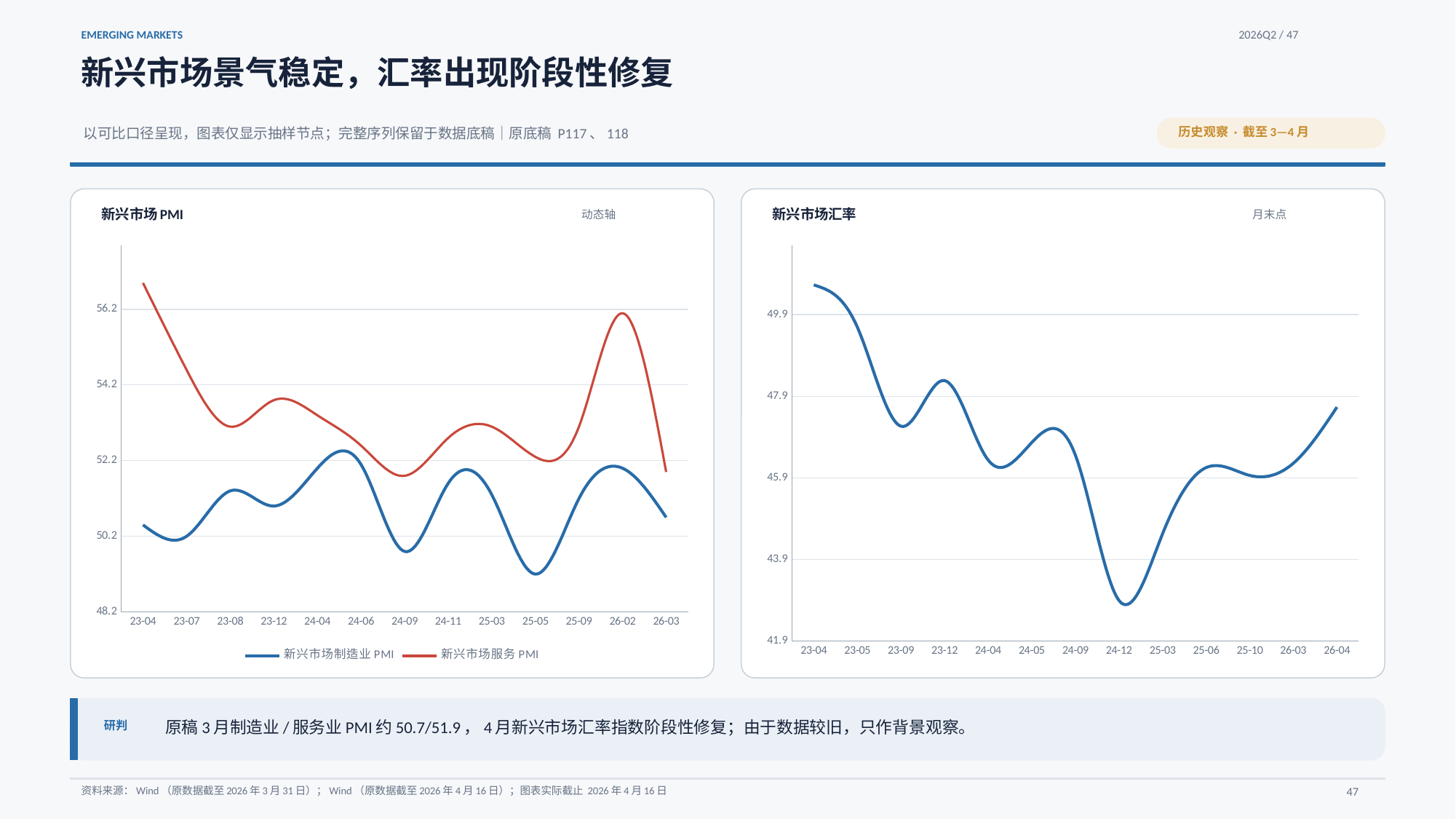

EMERGING MARKETS
2026Q2 / 47
新兴市场景气稳定，汇率出现阶段性修复

历史观察 · 截至3—4月
以可比口径呈现，图表仅显示抽样节点；完整序列保留于数据底稿｜原底稿 P117、118

新兴市场PMI
新兴市场汇率
动态轴
月末点

### Chart

| Category |  |  |
|---|---|---|
| 23-04 | 50.5 | 56.9 |
| 23-07 | 50.2 | 54.6 |
| 23-08 | 51.4 | 53.1 |
| 23-12 | 51.0 | 53.8 |
| 24-04 | 52.0 | 53.4 |
| 24-06 | 52.1 | 52.6 |
| 24-09 | 49.8 | 51.8 |
| 24-11 | 51.6 | 52.8 |
| 25-03 | 51.3 | 53.1 |
| 25-05 | 49.2 | 52.3 |
| 25-09 | 51.2 | 53.1 |
| 26-02 | 52.0 | 56.1 |
| 26-03 | 50.7 | 51.9 |

### Chart

| Category |  |
|---|---|
| 23-04 | 50.575 |
| 23-05 | 49.539 |
| 23-09 | 47.113 |
| 23-12 | 48.232 |
| 24-04 | 46.283 |
| 24-05 | 46.715 |
| 24-09 | 46.408 |
| 24-12 | 42.845 |
| 25-03 | 44.476 |
| 25-06 | 46.099 |
| 25-10 | 45.907 |
| 26-03 | 46.205 |
| 26-04 | 47.581 |

原稿3月制造业/服务业PMI约50.7/51.9，4月新兴市场汇率指数阶段性修复；由于数据较旧，只作背景观察。
研判

资料来源：Wind（原数据截至2026年3月31日）；Wind（原数据截至2026年4月16日）；图表实际截止 2026年4月16日
47